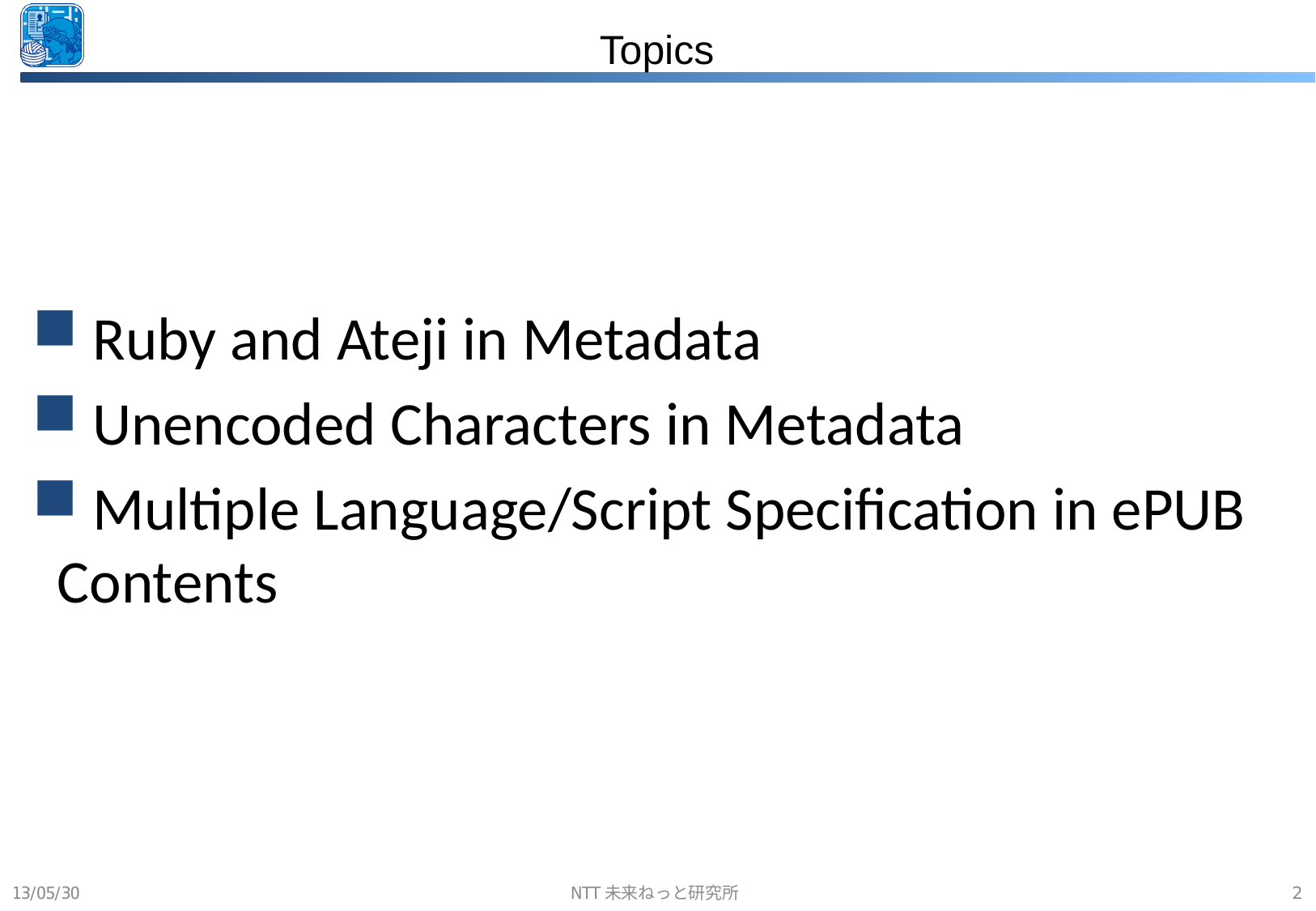

# Topics
 Ruby and Ateji in Metadata
 Unencoded Characters in Metadata
 Multiple Language/Script Specification in ePUB Contents
13/05/30
NTT未来ねっと研究所
2